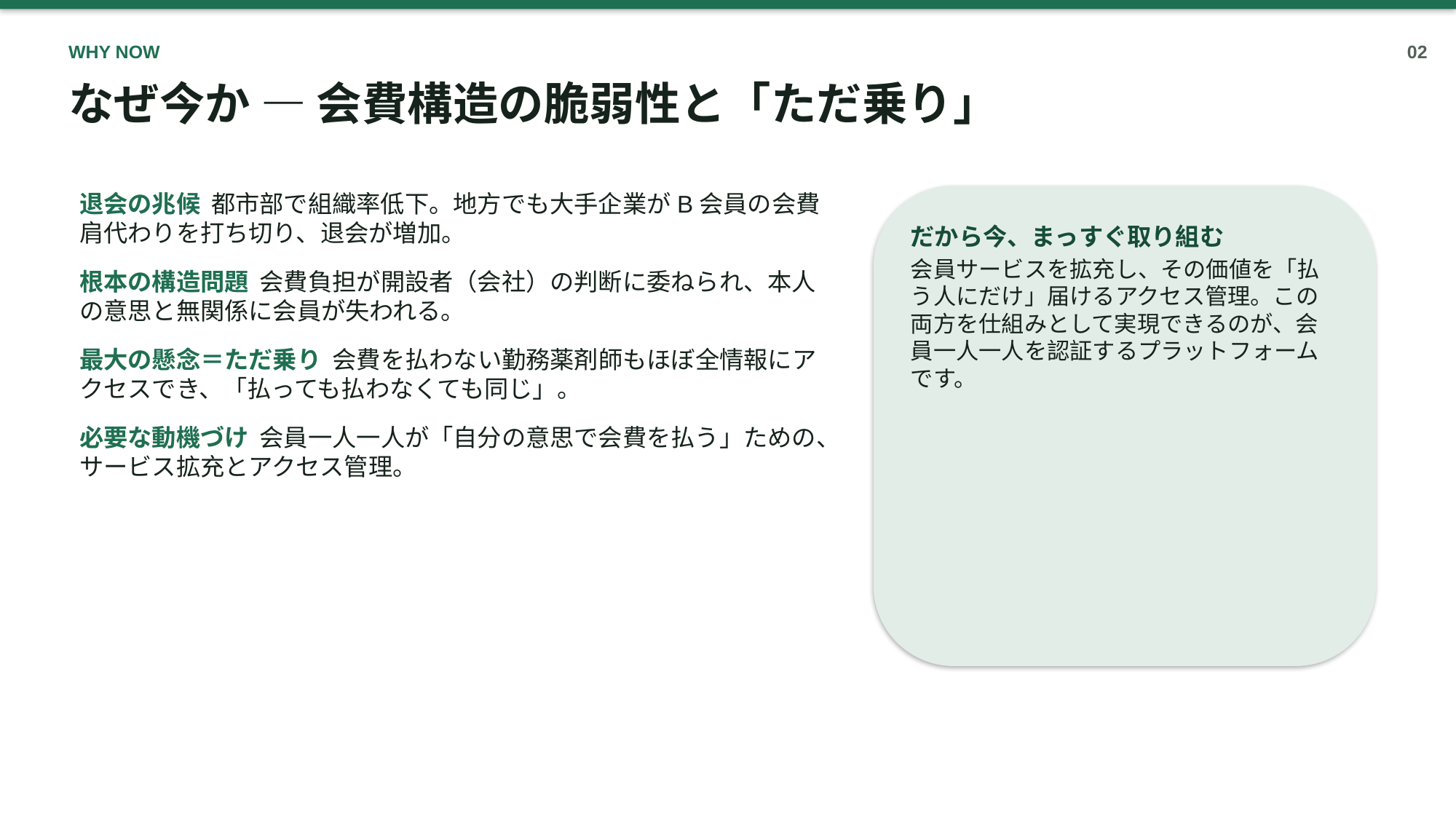

WHY NOW
02
なぜ今か ― 会費構造の脆弱性と「ただ乗り」
退会の兆候  都市部で組織率低下。地方でも大手企業がB会員の会費肩代わりを打ち切り、退会が増加。
根本の構造問題  会費負担が開設者（会社）の判断に委ねられ、本人の意思と無関係に会員が失われる。
最大の懸念＝ただ乗り  会費を払わない勤務薬剤師もほぼ全情報にアクセスでき、「払っても払わなくても同じ」。
必要な動機づけ  会員一人一人が「自分の意思で会費を払う」ための、サービス拡充とアクセス管理。
だから今、まっすぐ取り組む
会員サービスを拡充し、その価値を「払う人にだけ」届けるアクセス管理。この両方を仕組みとして実現できるのが、会員一人一人を認証するプラットフォームです。